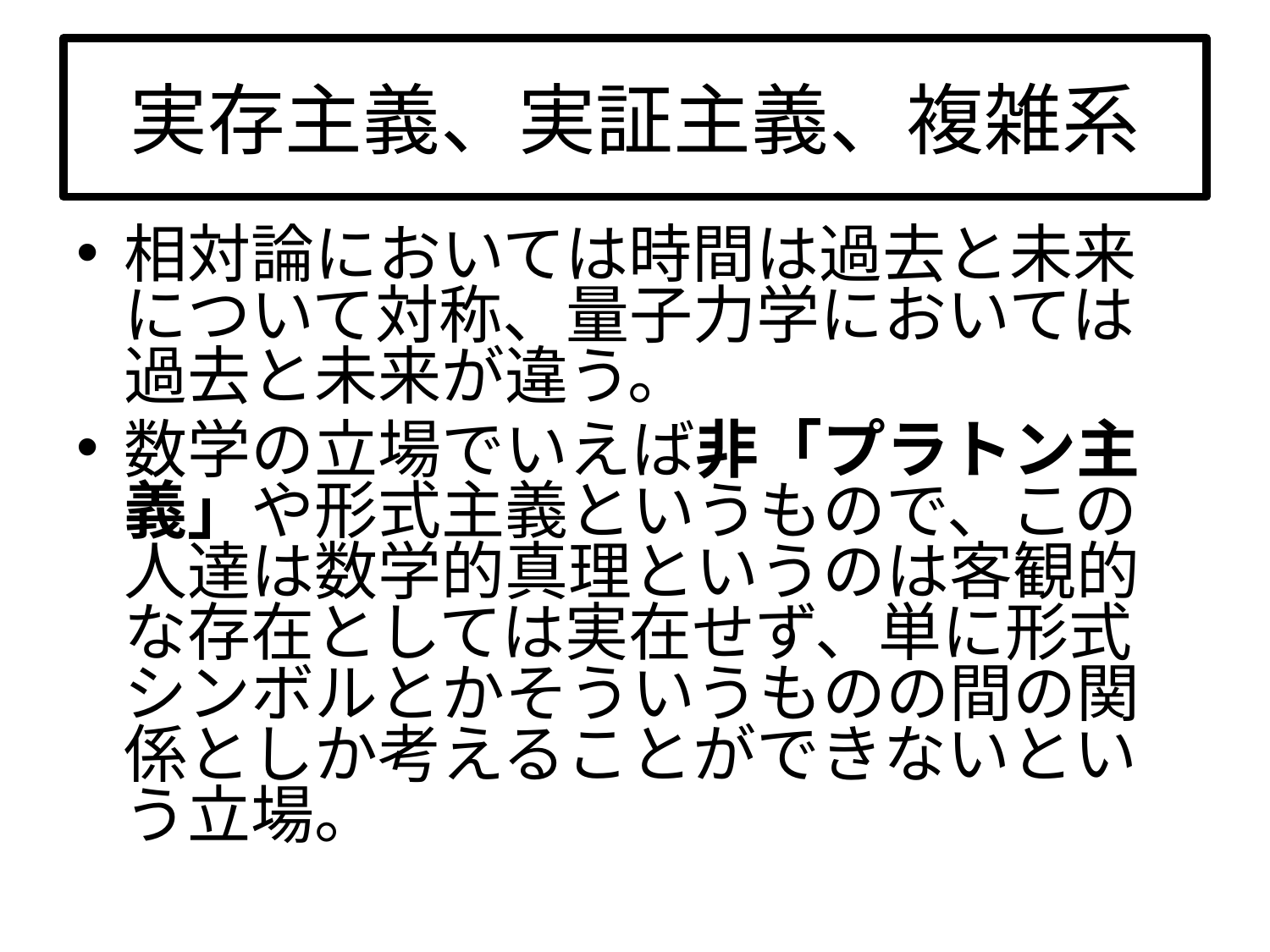

# 実存主義、実証主義、複雑系
相対論においては時間は過去と未来について対称、量子力学においては過去と未来が違う。
数学の立場でいえば非「プラトン主義」や形式主義というもので、この人達は数学的真理というのは客観的な存在としては実在せず、単に形式シンボルとかそういうものの間の関係としか考えることができないという立場。